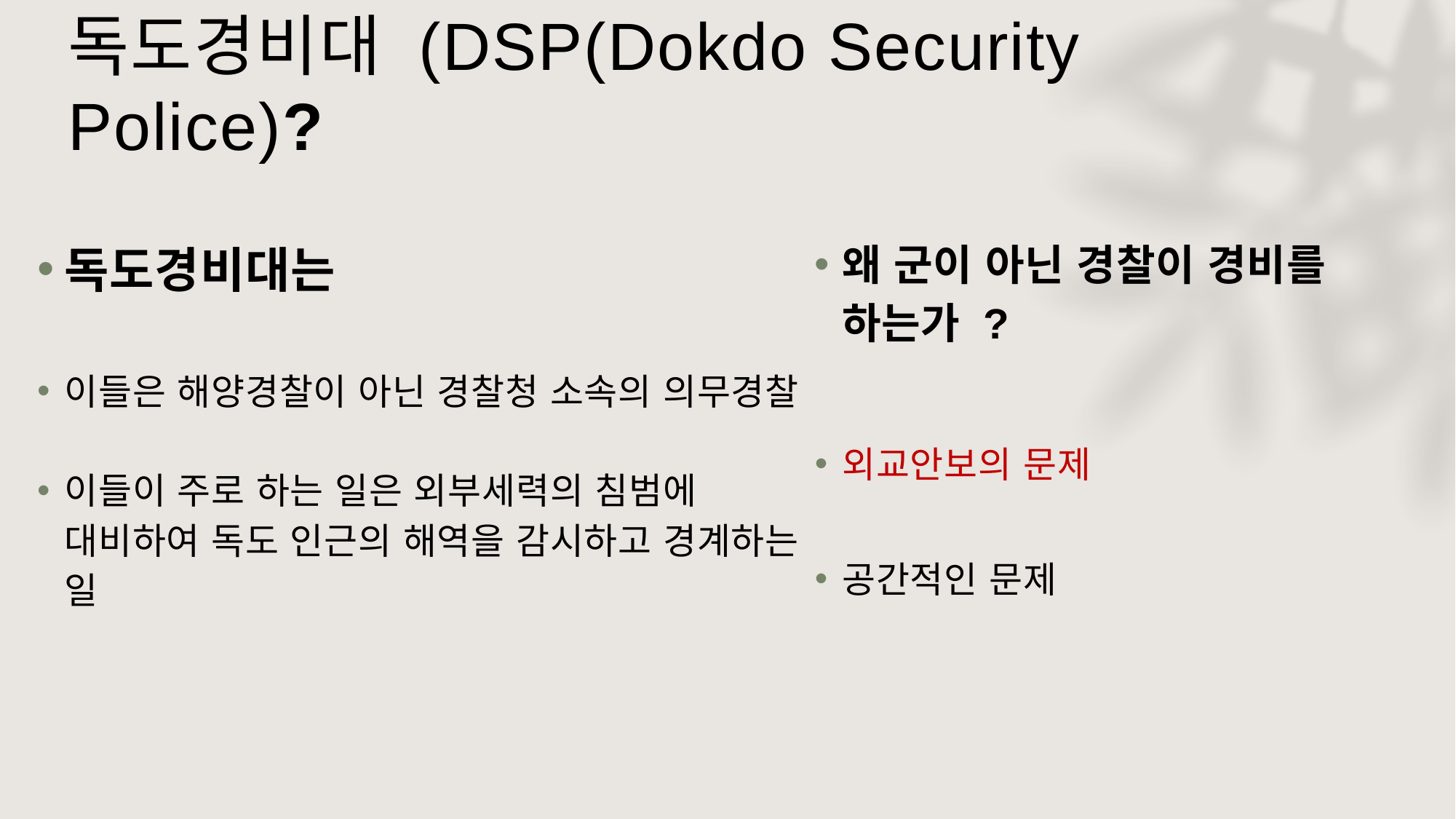

# 독도경비대 (DSP(Dokdo Security Police)?
독도경비대는

이들은 해양경찰이 아닌 경찰청 소속의 의무경찰

이들이 주로 하는 일은 외부세력의 침범에 대비하여 독도 인근의 해역을 감시하고 경계하는 일
왜 군이 아닌 경찰이 경비를 하는가 ?

외교안보의 문제

공간적인 문제